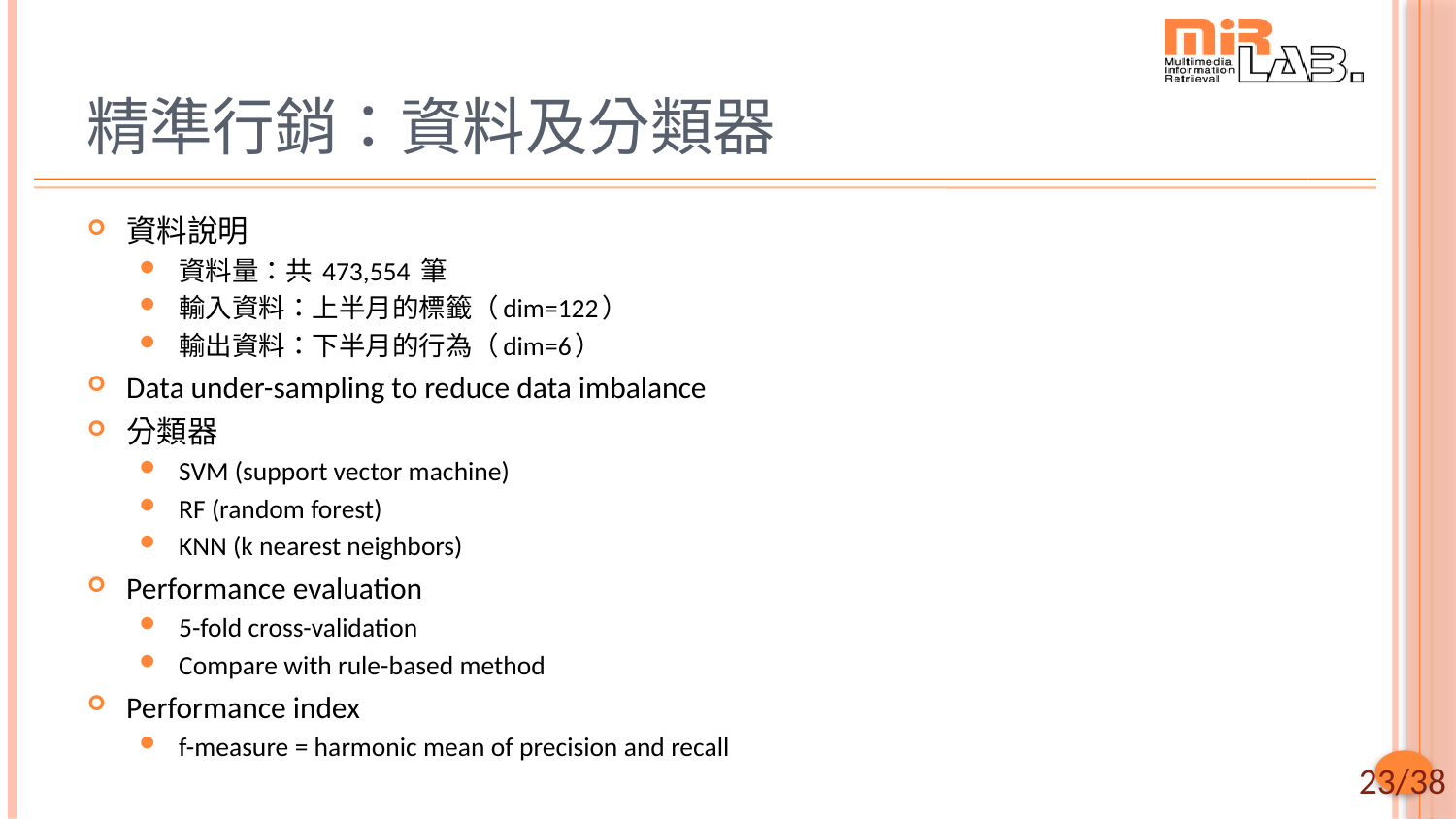

# 精準行銷：資料及分類器
資料說明
資料量：共 473,554 筆
輸入資料：上半月的標籤（dim=122）
輸出資料：下半月的行為（dim=6）
Data under-sampling to reduce data imbalance
分類器
SVM (support vector machine)
RF (random forest)
KNN (k nearest neighbors)
Performance evaluation
5-fold cross-validation
Compare with rule-based method
Performance index
f-measure = harmonic mean of precision and recall